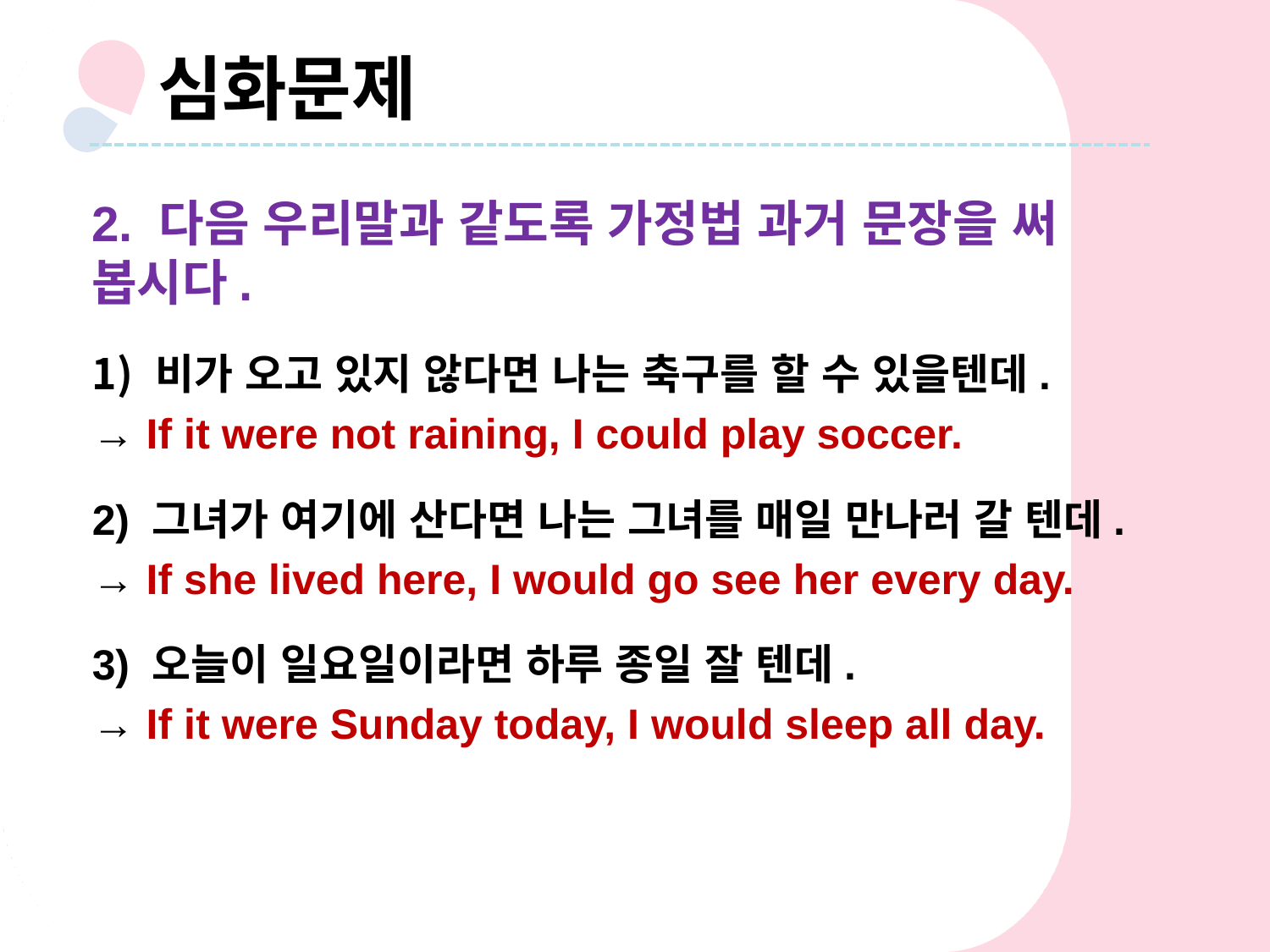

심화문제
2. 다음 우리말과 같도록 가정법 과거 문장을 써 봅시다.

 비가 오고 있지 않다면 나는 축구를 할 수 있을텐데.
→ If it were not raining, I could play soccer.
2) 그녀가 여기에 산다면 나는 그녀를 매일 만나러 갈 텐데.
→ If she lived here, I would go see her every day.
3) 오늘이 일요일이라면 하루 종일 잘 텐데.
→ If it were Sunday today, I would sleep all day.